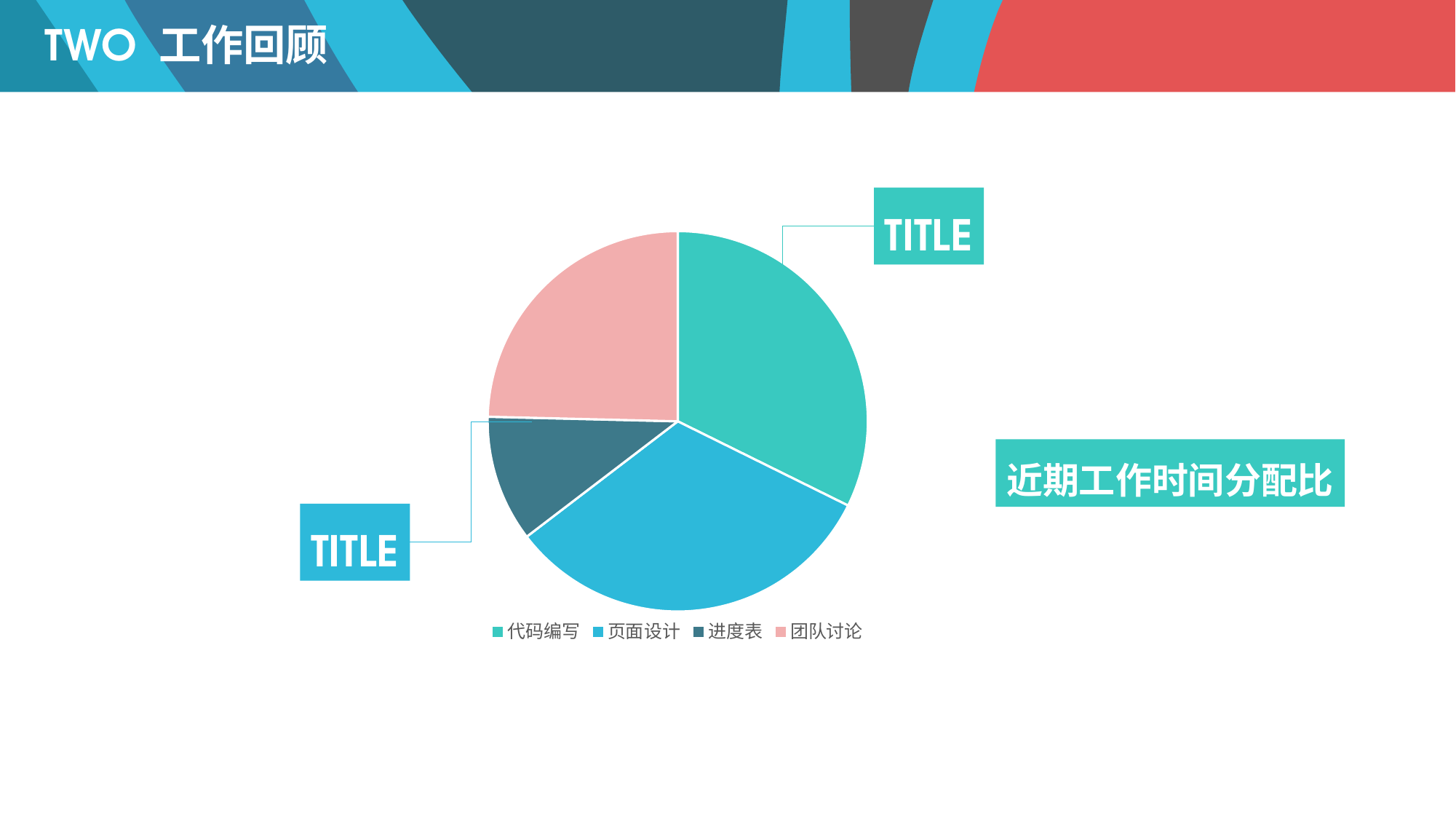

TWO 工作回顾
TITLE

### Chart

| Category | 销售额 |
|---|---|
| 代码编写 | 4.2 |
| 页面设计 | 4.2 |
| 进度表 | 1.4 |
| 团队讨论 | 3.2 |
近期工作时间分配比
TITLE